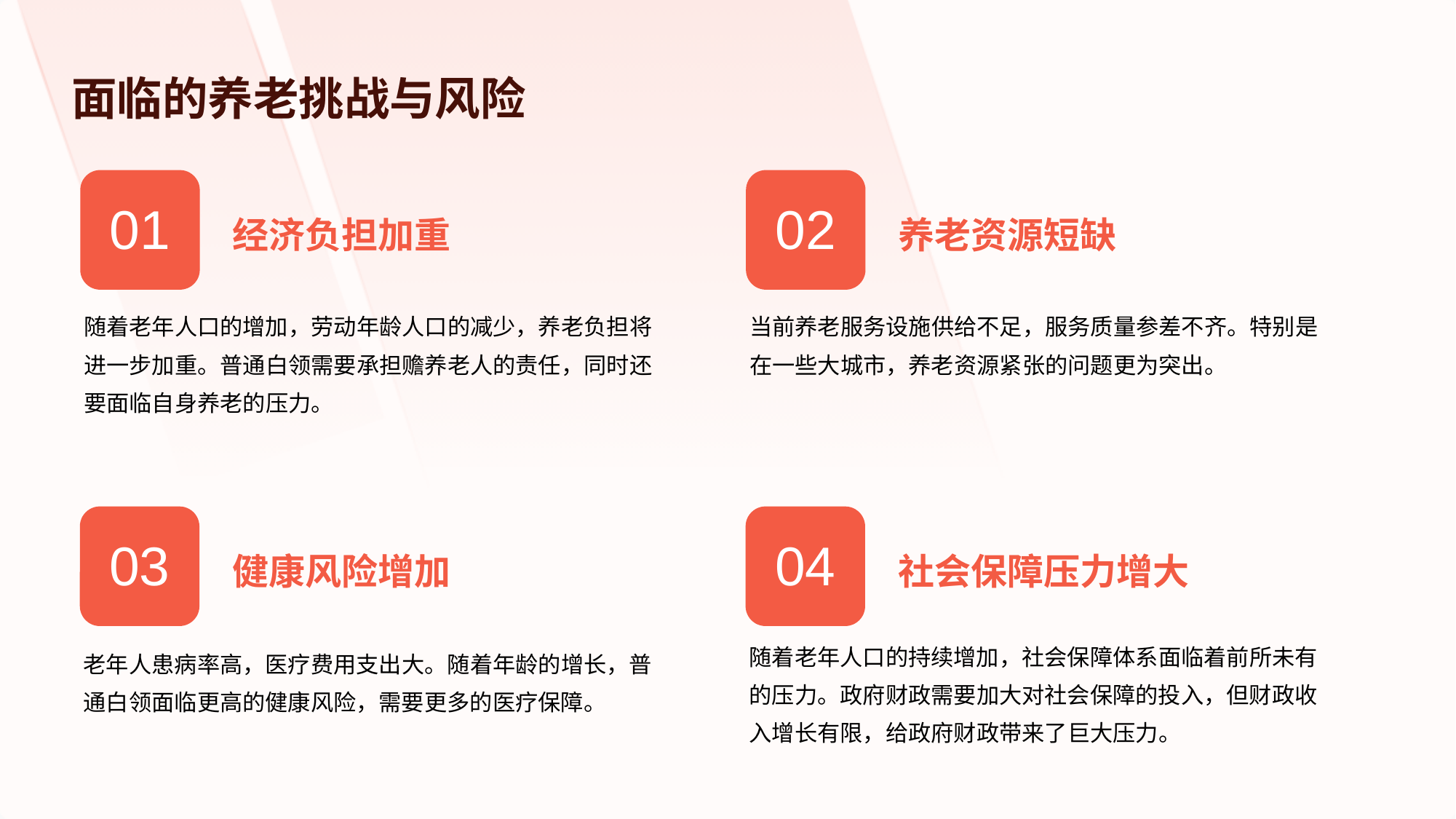

面临的养老挑战与风险

经济负担加重

养老资源短缺
01
02
随着老年人口的增加，劳动年龄人口的减少，养老负担将进一步加重。普通白领需要承担赡养老人的责任，同时还要面临自身养老的压力。
当前养老服务设施供给不足，服务质量参差不齐。特别是在一些大城市，养老资源紧张的问题更为突出。

健康风险增加

社会保障压力增大
03
04
随着老年人口的持续增加，社会保障体系面临着前所未有的压力。政府财政需要加大对社会保障的投入，但财政收入增长有限，给政府财政带来了巨大压力。
老年人患病率高，医疗费用支出大。随着年龄的增长，普通白领面临更高的健康风险，需要更多的医疗保障。